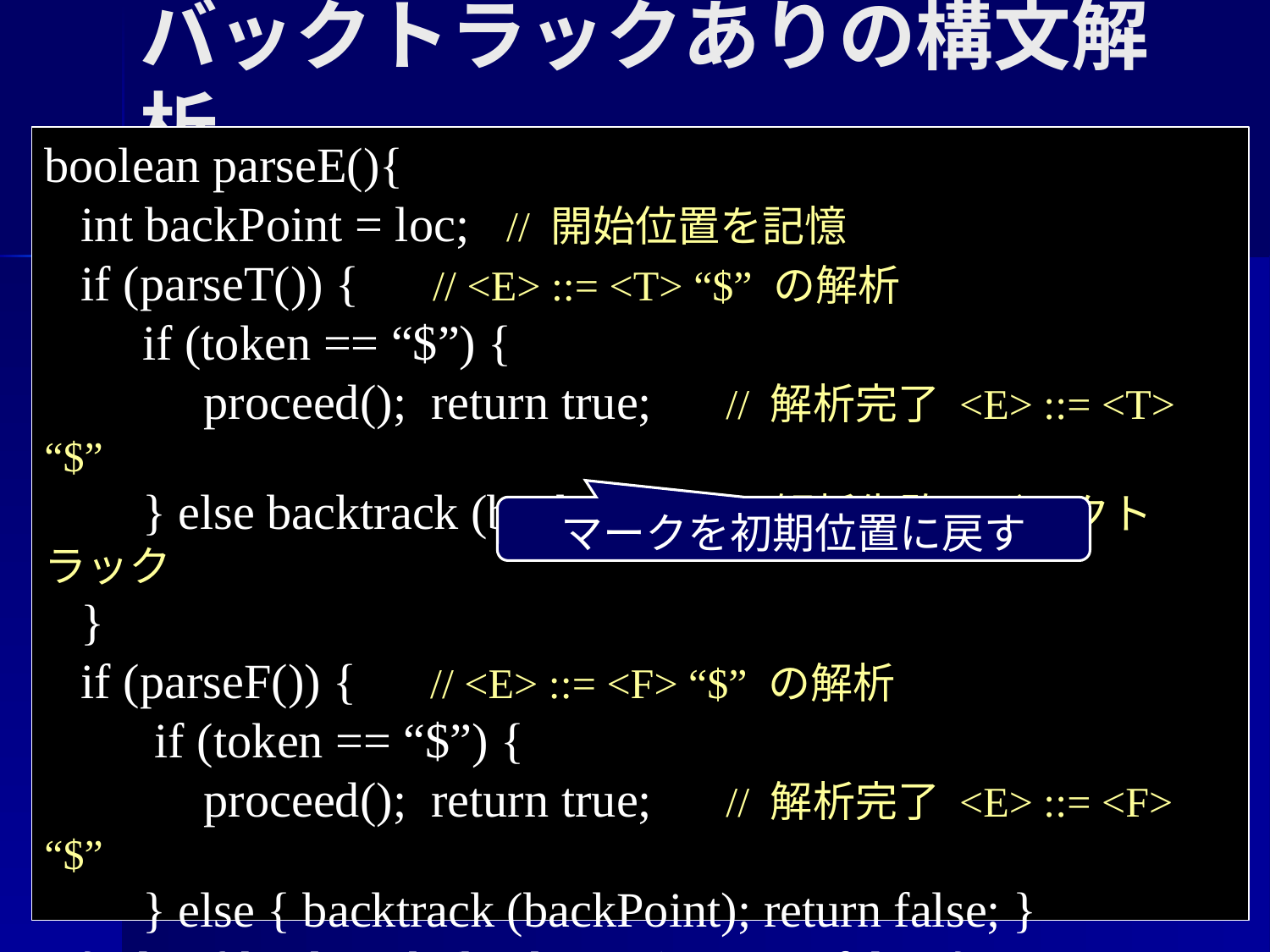

バックトラックありの構文解析
boolean parseE(){
   int backPoint = loc;   // 開始位置を記憶
   if (parseT()) {　// <E> ::= <T> “$” の解析
        if (token == “$”) {
             proceed();  return true;      // 解析完了 <E> ::= <T> “$”
        } else backtrack (backPoint); // 解析失敗, バックトラック
   }
   if (parseF()) {　// <E> ::= <F> “$” の解析
         if (token == “$”) {
             proceed();  return true;      // 解析完了 <E> ::= <F> “$”
        } else { backtrack (backPoint); return false; }
   } else { backtrack (backPoint); return false; }
}
マークを初期位置に戻す